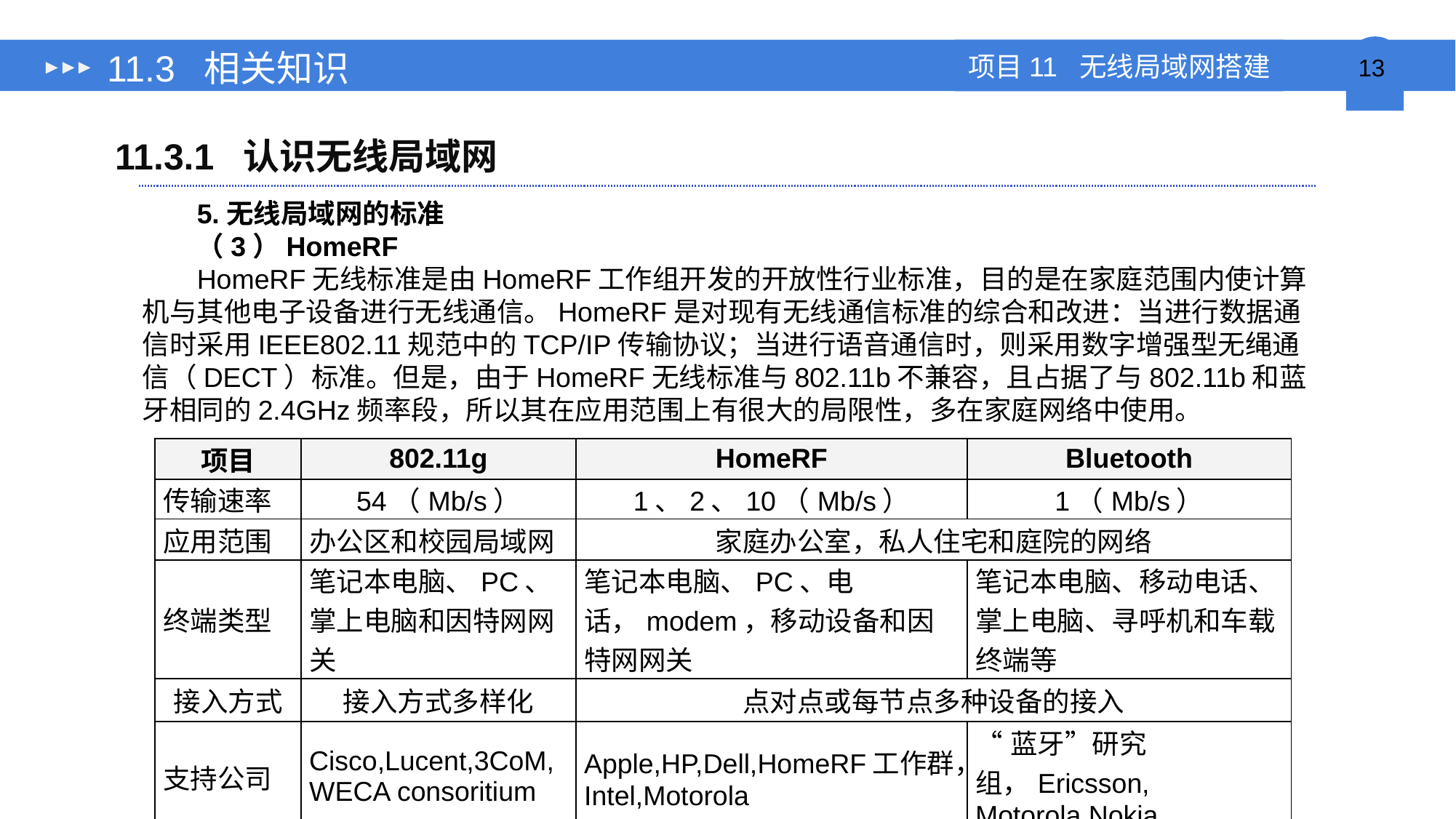

# 11.3  相关知识
11.3.1  认识无线局域网

5.无线局域网的标准
（3）HomeRF
HomeRF无线标准是由HomeRF工作组开发的开放性行业标准，目的是在家庭范围内使计算机与其他电子设备进行无线通信。HomeRF是对现有无线通信标准的综合和改进：当进行数据通信时采用IEEE802.11规范中的TCP/IP传输协议；当进行语音通信时，则采用数字增强型无绳通信（DECT）标准。但是，由于HomeRF无线标准与802.11b不兼容，且占据了与802.11b和蓝牙相同的2.4GHz频率段，所以其在应用范围上有很大的局限性，多在家庭网络中使用。
| 项目 | 802.11g | HomeRF | Bluetooth |
| --- | --- | --- | --- |
| 传输速率 | 54（Mb/s） | 1、2、10（Mb/s） | 1（Mb/s） |
| 应用范围 | 办公区和校园局域网 | 家庭办公室，私人住宅和庭院的网络 |  |
| 终端类型 | 笔记本电脑、PC、掌上电脑和因特网网关 | 笔记本电脑、PC、电话，modem，移动设备和因特网网关 | 笔记本电脑、移动电话、掌上电脑、寻呼机和车载终端等 |
| 接入方式 | 接入方式多样化 | 点对点或每节点多种设备的接入 |  |
| 支持公司 | Cisco,Lucent,3CoM,WECA consoritium | Apple,HP,Dell,HomeRF工作群，Intel,Motorola | “蓝牙”研究组，Ericsson, Motorola,Nokia |